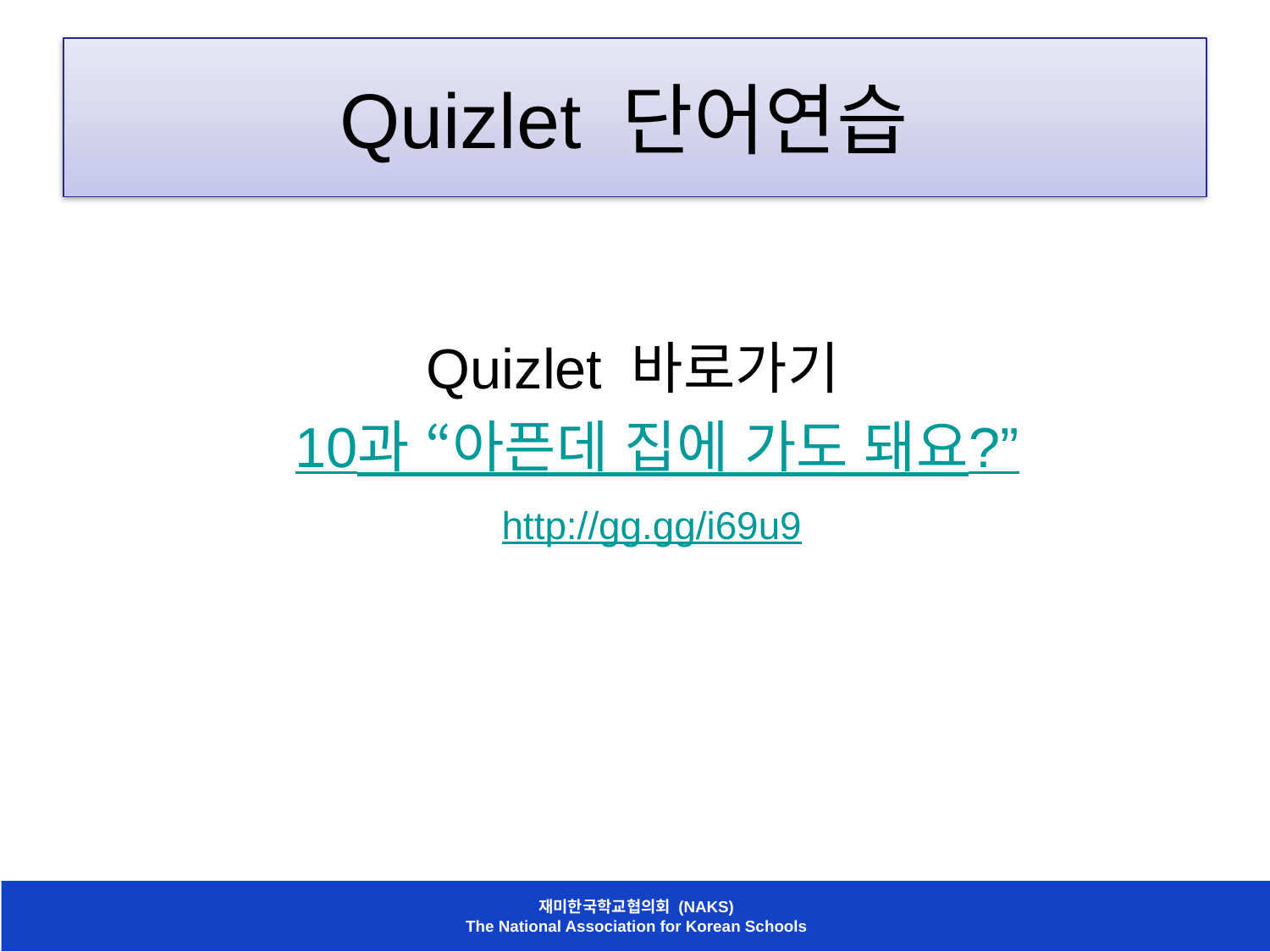

# Quizlet 단어연습

Quizlet 바로가기
10과 “아픈데 집에 가도 돼요?”
http://gg.gg/i69u9

재미한국학교협의회 (NAKS)
The National Association for Korean Schools